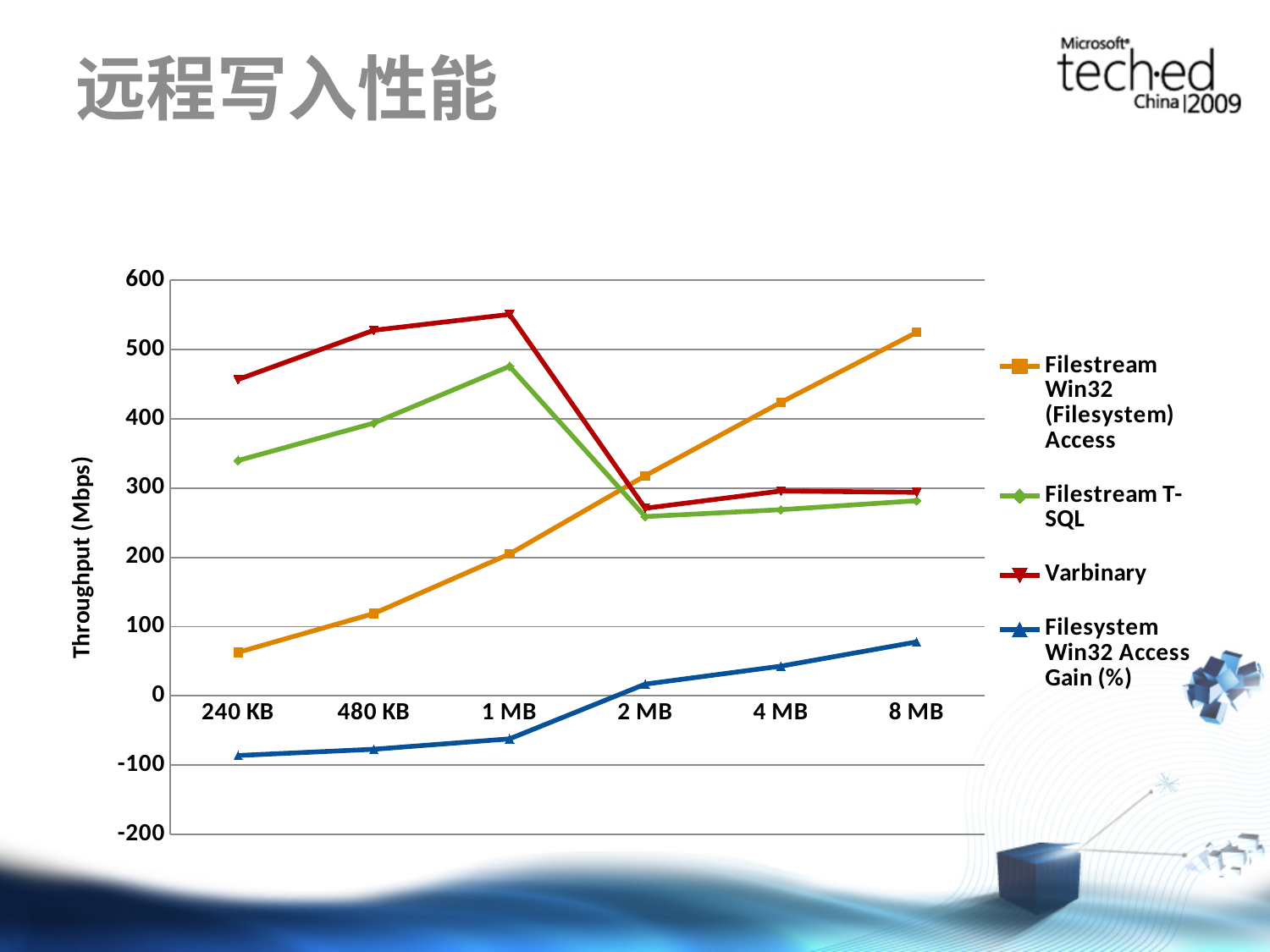

# 远程写入性能

### Chart

| Category | Filestream Win32 (Filesystem) Access | Filestream T-SQL | Varbinary | Filesystem Win32 Access Gain (%) |
|---|---|---|---|---|
| 240 KB | 63.0 | 340.0 | 457.0 | -86.0 |
| 480 KB | 119.0 | 394.0 | 528.0 | -77.0 |
| 1 MB | 205.0 | 476.0 | 551.0 | -62.0 |
| 2 MB | 318.0 | 259.0 | 271.0 | 17.0 |
| 4 MB | 424.0 | 269.0 | 296.0 | 43.0 |
| 8 MB | 525.0 | 282.0 | 294.0 | 78.0 |